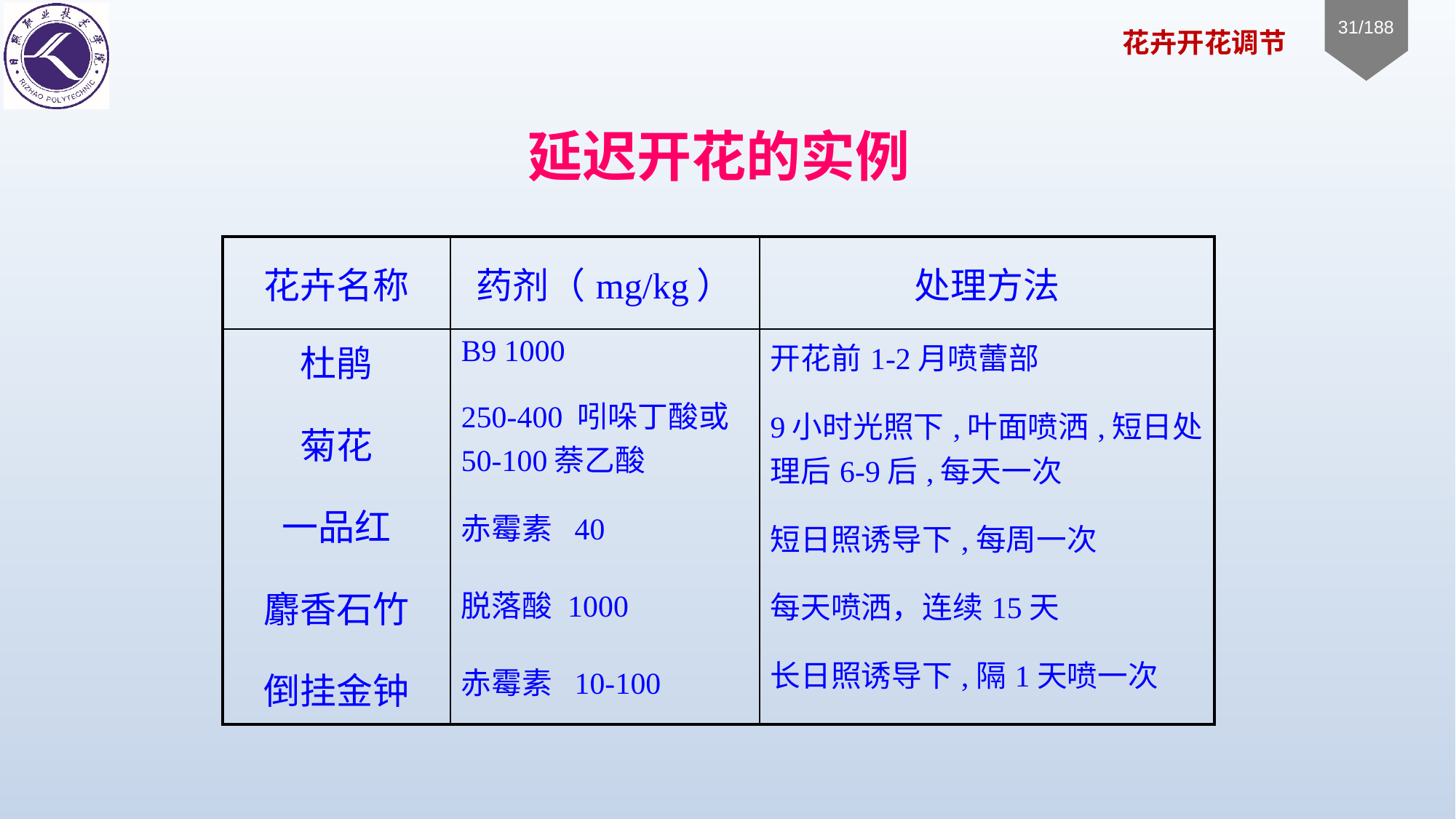

# 延迟开花的实例
| 花卉名称 | 药剂（mg/kg） | 处理方法 |
| --- | --- | --- |
| 杜鹃 菊花 一品红 麝香石竹 倒挂金钟 | B9 1000 250-400 吲哚丁酸或50-100萘乙酸 赤霉素 40 脱落酸 1000 赤霉素 10-100 | 开花前1-2月喷蕾部 9小时光照下,叶面喷洒,短日处理后6-9后,每天一次 短日照诱导下,每周一次 每天喷洒，连续15天 长日照诱导下,隔1天喷一次 |